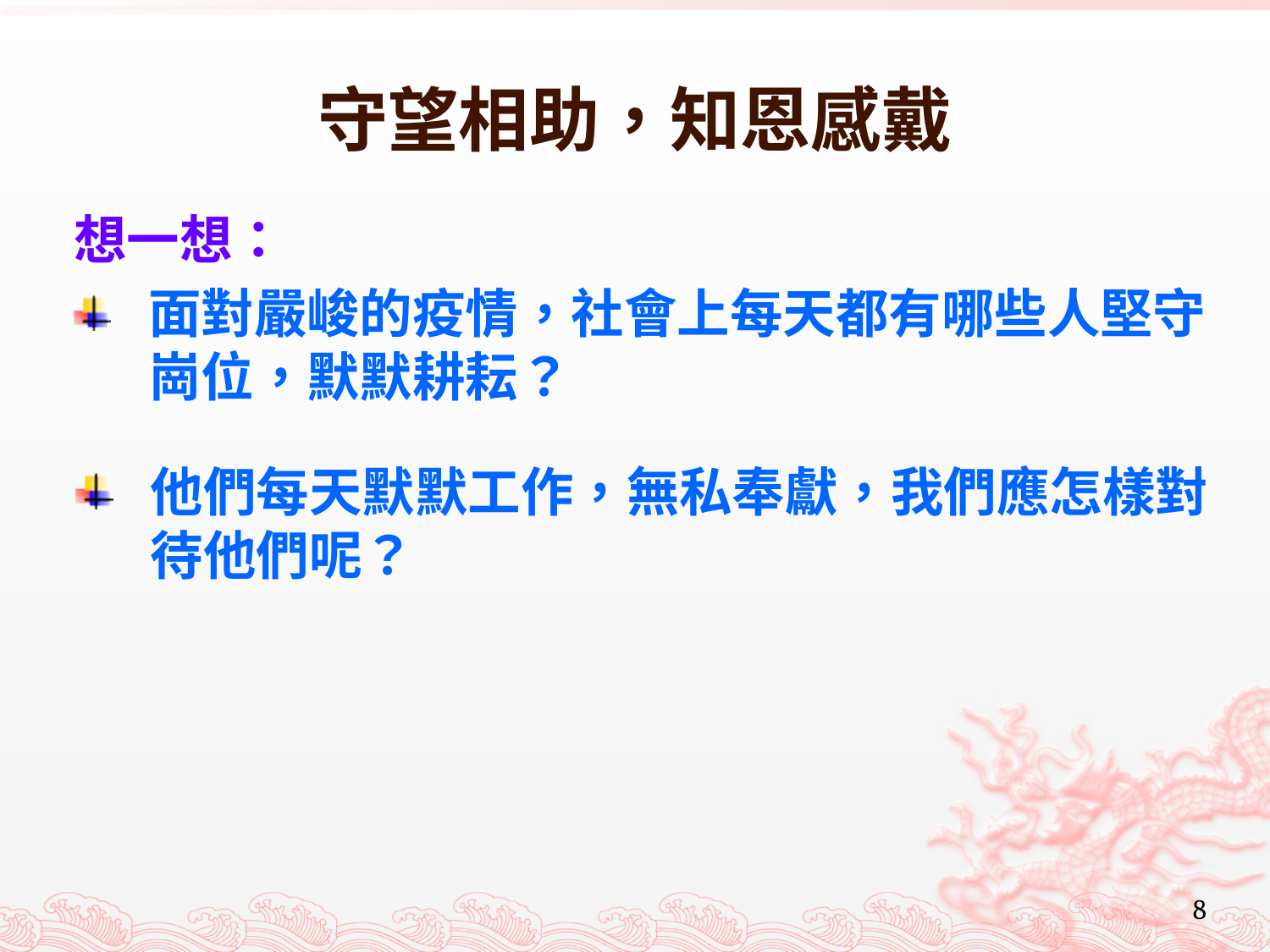

# 守望相助，知恩感戴
想一想：
面對嚴峻的疫情，社會上每天都有哪些人堅守崗位，默默耕耘？
他們每天默默工作，無私奉獻，我們應怎樣對待他們呢？
8